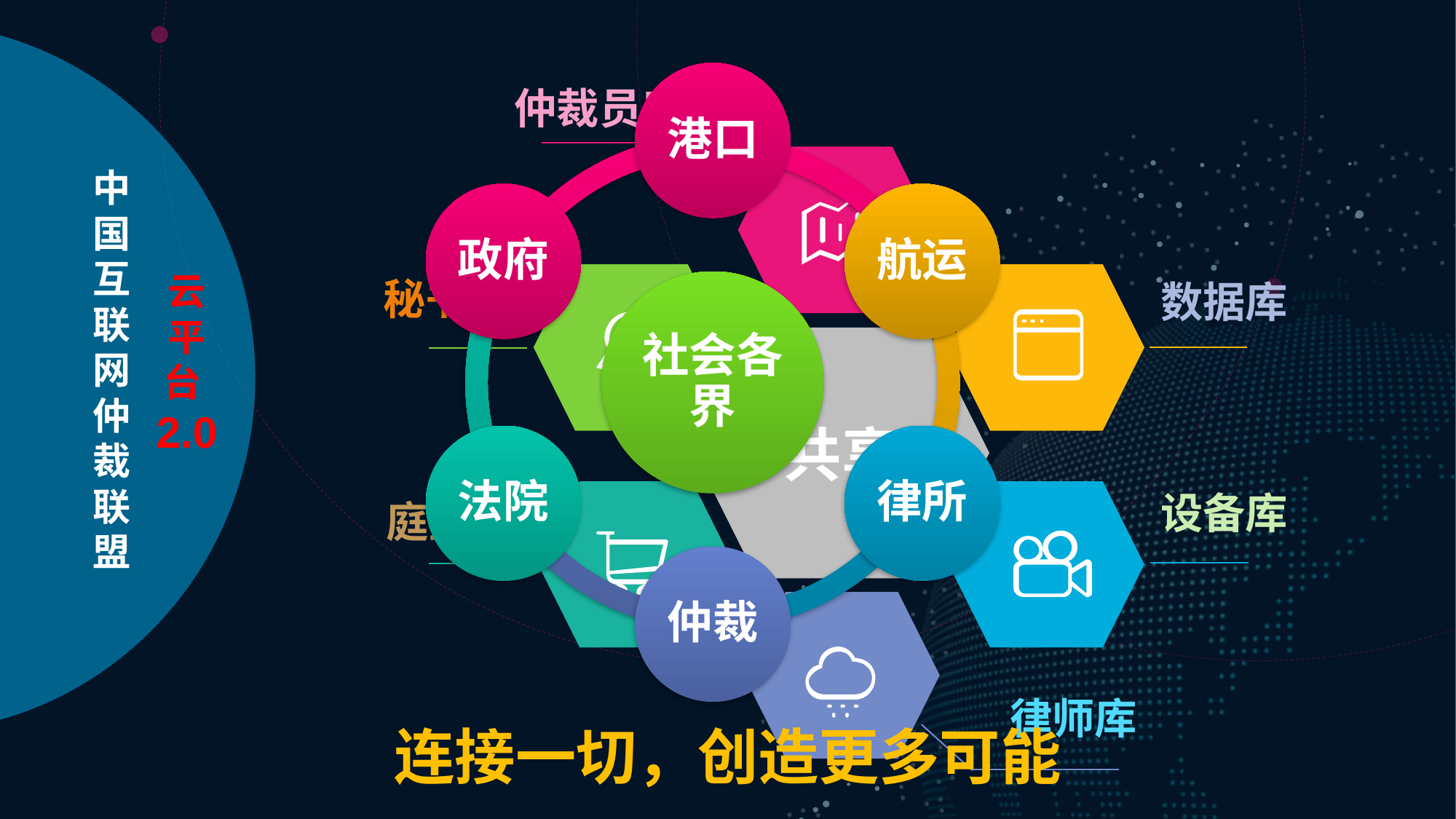

社会各界
港口
航运
律所
仲裁
法院
政府
仲裁员库

秘书库
数据库
共享
设备库

庭室库

律师库
中
国
互
联
网
仲
裁
联
盟
云平台2.0
连接一切，创造更多可能